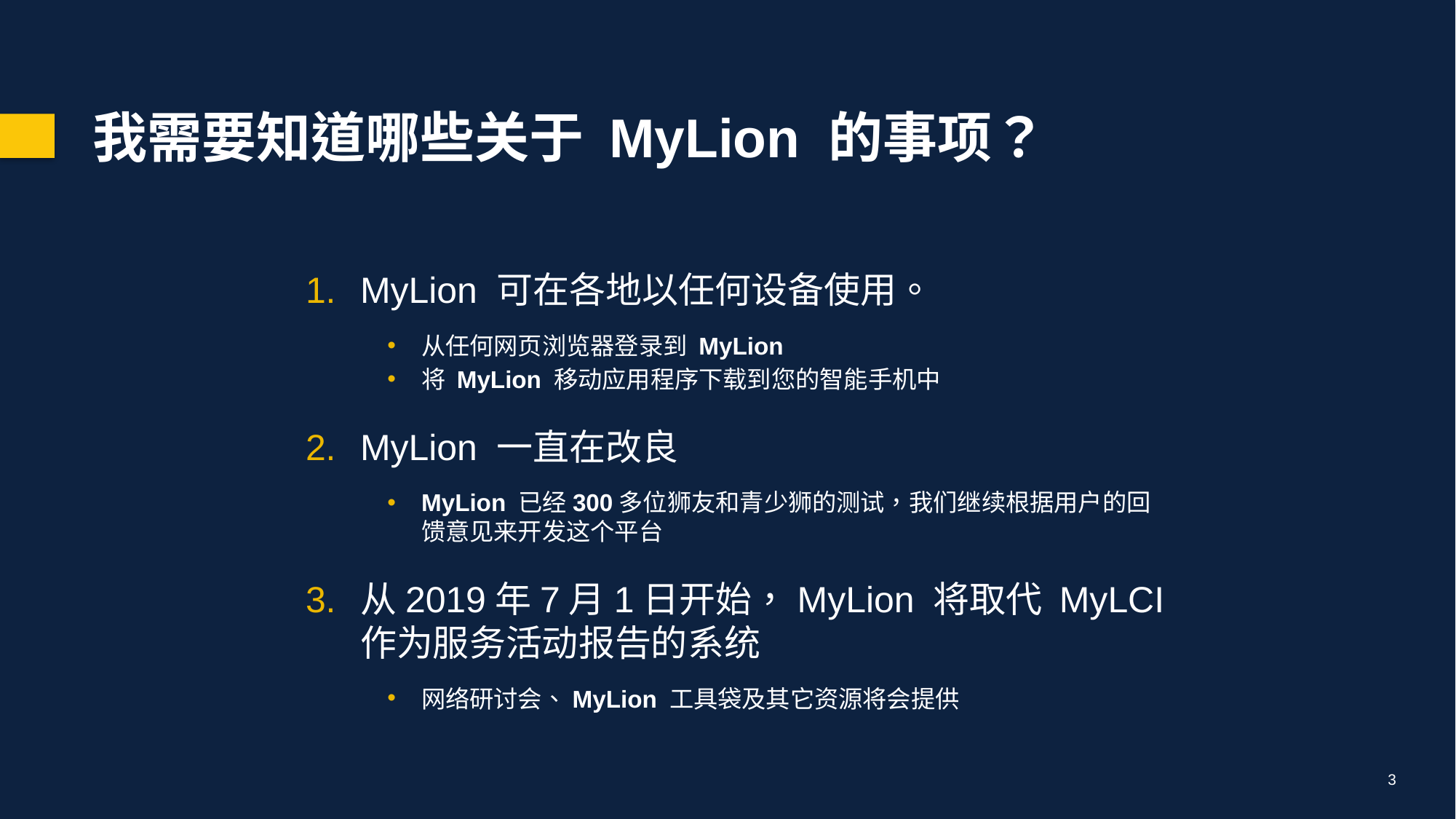

我需要知道哪些关于 MyLion 的事项？

MyLion 可在各地以任何设备使用。
从任何网页浏览器登录到 MyLion
将 MyLion 移动应用程序下载到您的智能手机中
MyLion 一直在改良
MyLion 已经300多位狮友和青少狮的测试，我们继续根据用户的回馈意见来开发这个平台
从2019年7月1日开始，MyLion 将取代 MyLCI 作为服务活动报告的系统
网络研讨会、MyLion 工具袋及其它资源将会提供
3